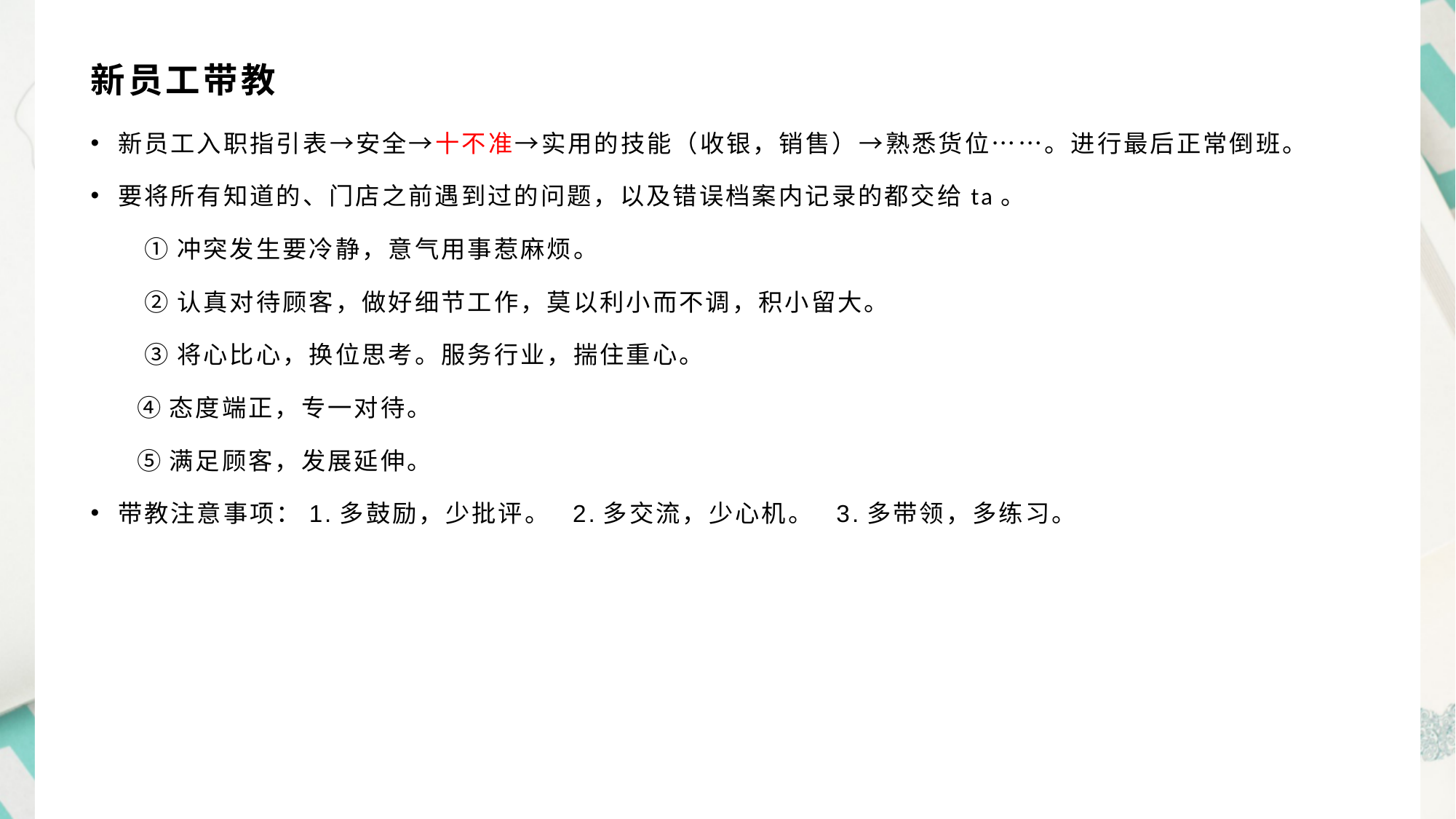

# 新员工带教
新员工入职指引表→安全→十不准→实用的技能（收银，销售）→熟悉货位……。进行最后正常倒班。
要将所有知道的、门店之前遇到过的问题，以及错误档案内记录的都交给ta。
       ①冲突发生要冷静，意气用事惹麻烦。
       ②认真对待顾客，做好细节工作，莫以利小而不调，积小留大。
       ③将心比心，换位思考。服务行业，揣住重心。
      ④态度端正，专一对待。
      ⑤满足顾客，发展延伸。
带教注意事项：1.多鼓励，少批评。  2.多交流，少心机。  3.多带领，多练习。